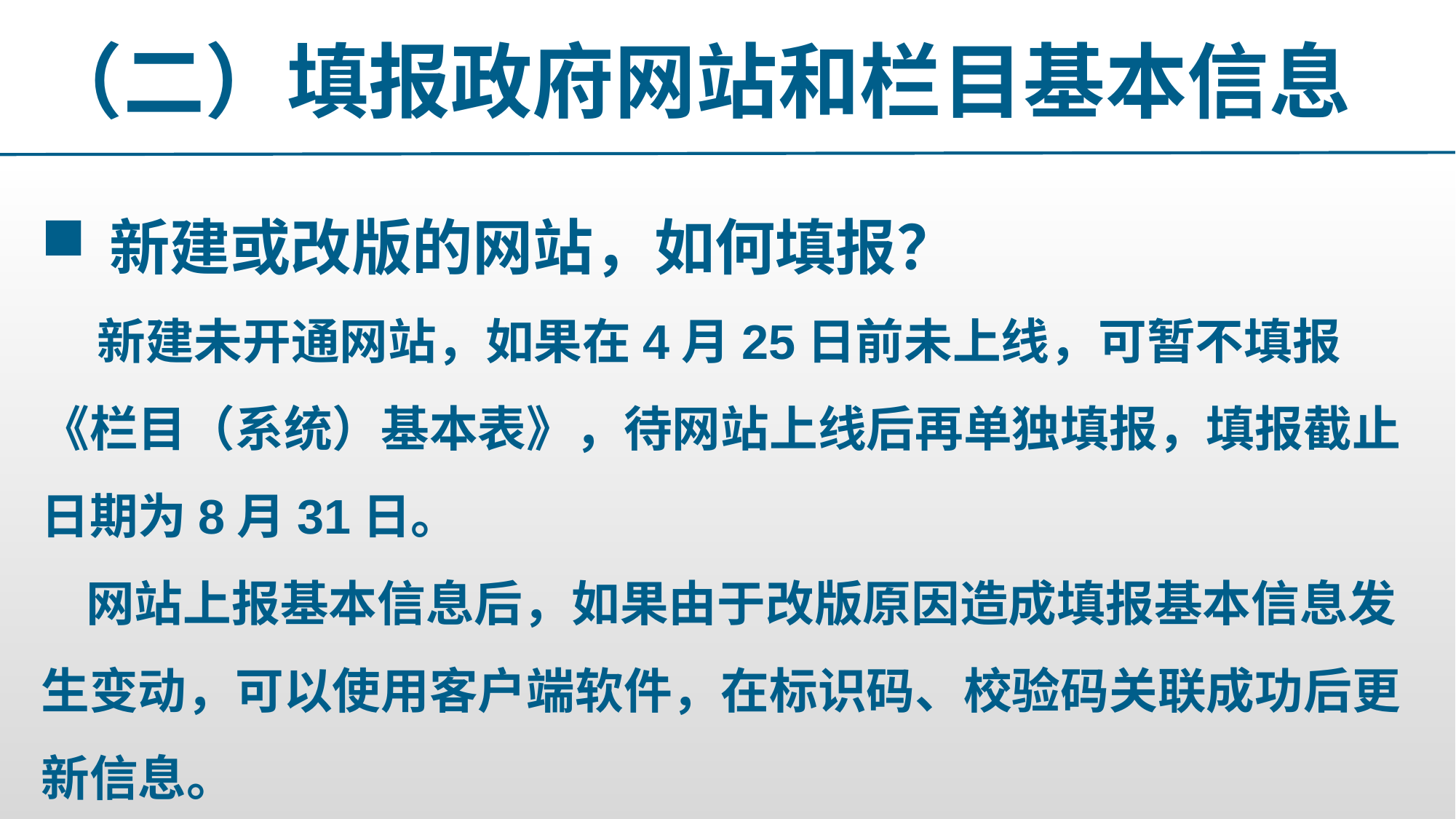

（二）填报政府网站和栏目基本信息

新建或改版的网站，如何填报？
    新建未开通网站，如果在4月25日前未上线，可暂不填报《栏目（系统）基本表》，待网站上线后再单独填报，填报截止日期为8月31日。
   网站上报基本信息后，如果由于改版原因造成填报基本信息发生变动，可以使用客户端软件，在标识码、校验码关联成功后更新信息。